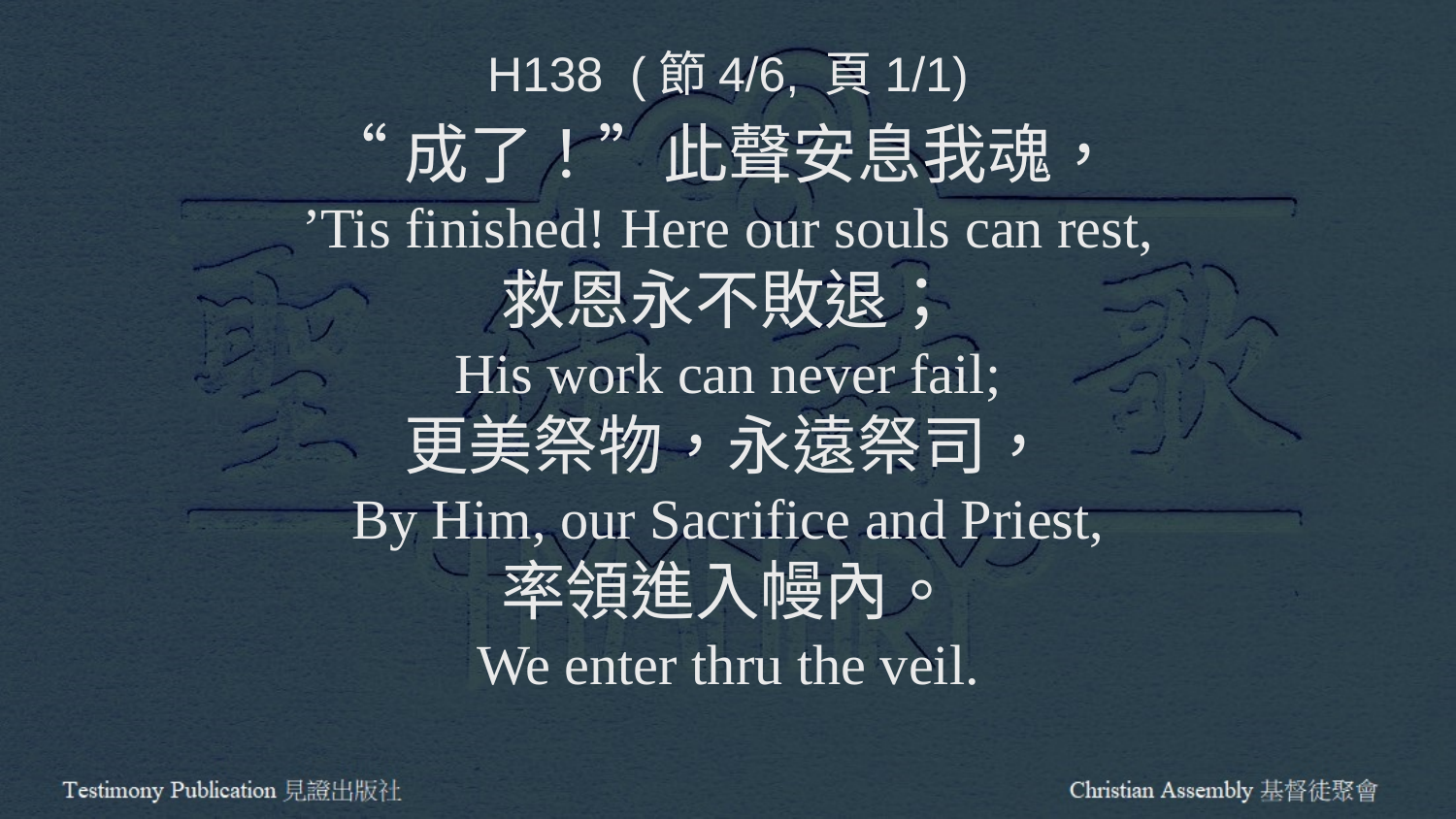

H138  (節4/6, 頁1/1)
“成了！”此聲安息我魂，
’Tis finished! Here our souls can rest,
救恩永不敗退；
His work can never fail;
更美祭物，永遠祭司，
By Him, our Sacrifice and Priest,
率領進入幔內。
We enter thru the veil.